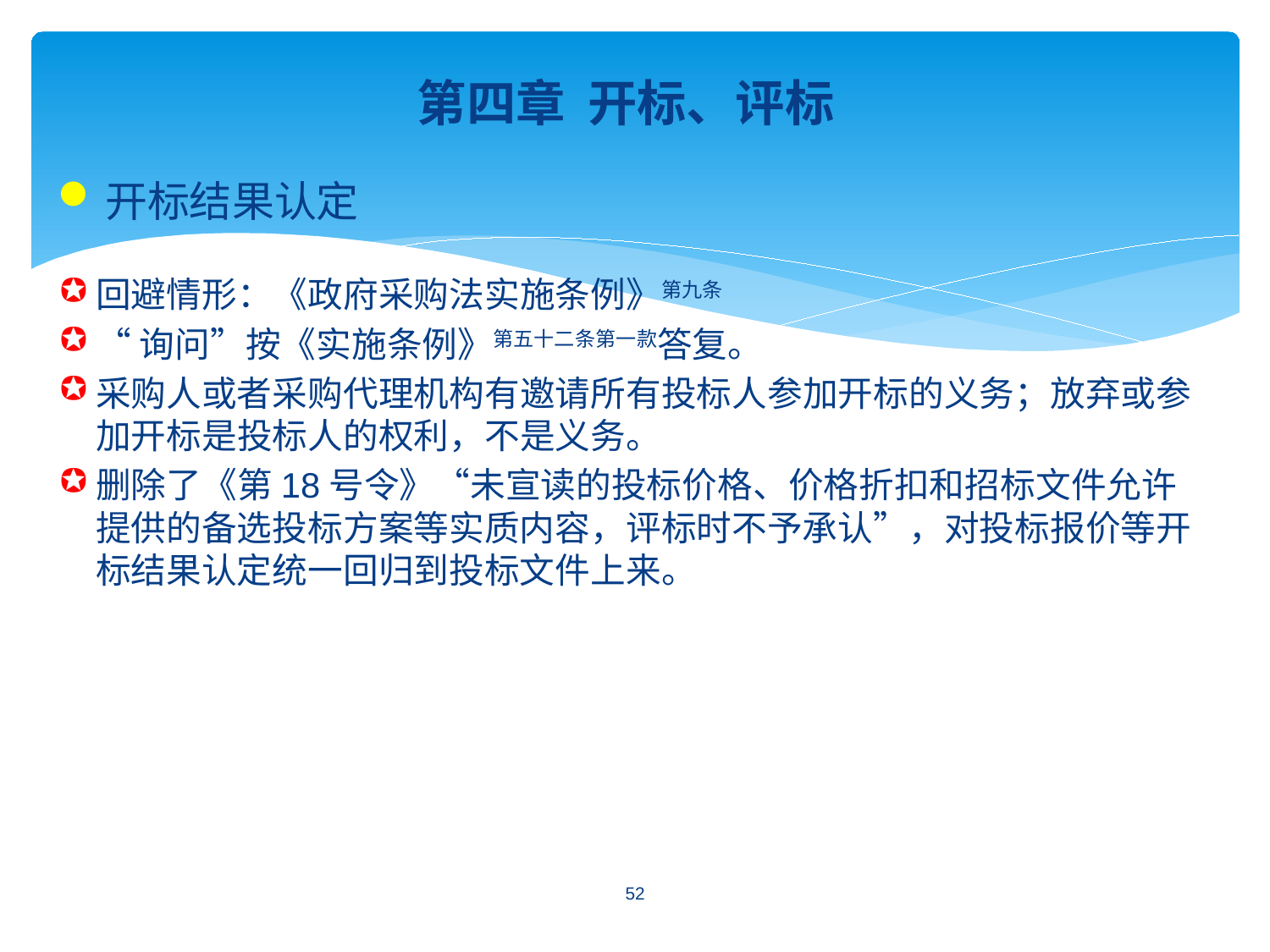

第四章  开标、评标
开标结果认定
回避情形：《政府采购法实施条例》第九条
“询问”按《实施条例》第五十二条第一款答复。
采购人或者采购代理机构有邀请所有投标人参加开标的义务；放弃或参加开标是投标人的权利，不是义务。
删除了《第18号令》“未宣读的投标价格、价格折扣和招标文件允许提供的备选投标方案等实质内容，评标时不予承认”，对投标报价等开标结果认定统一回归到投标文件上来。
52